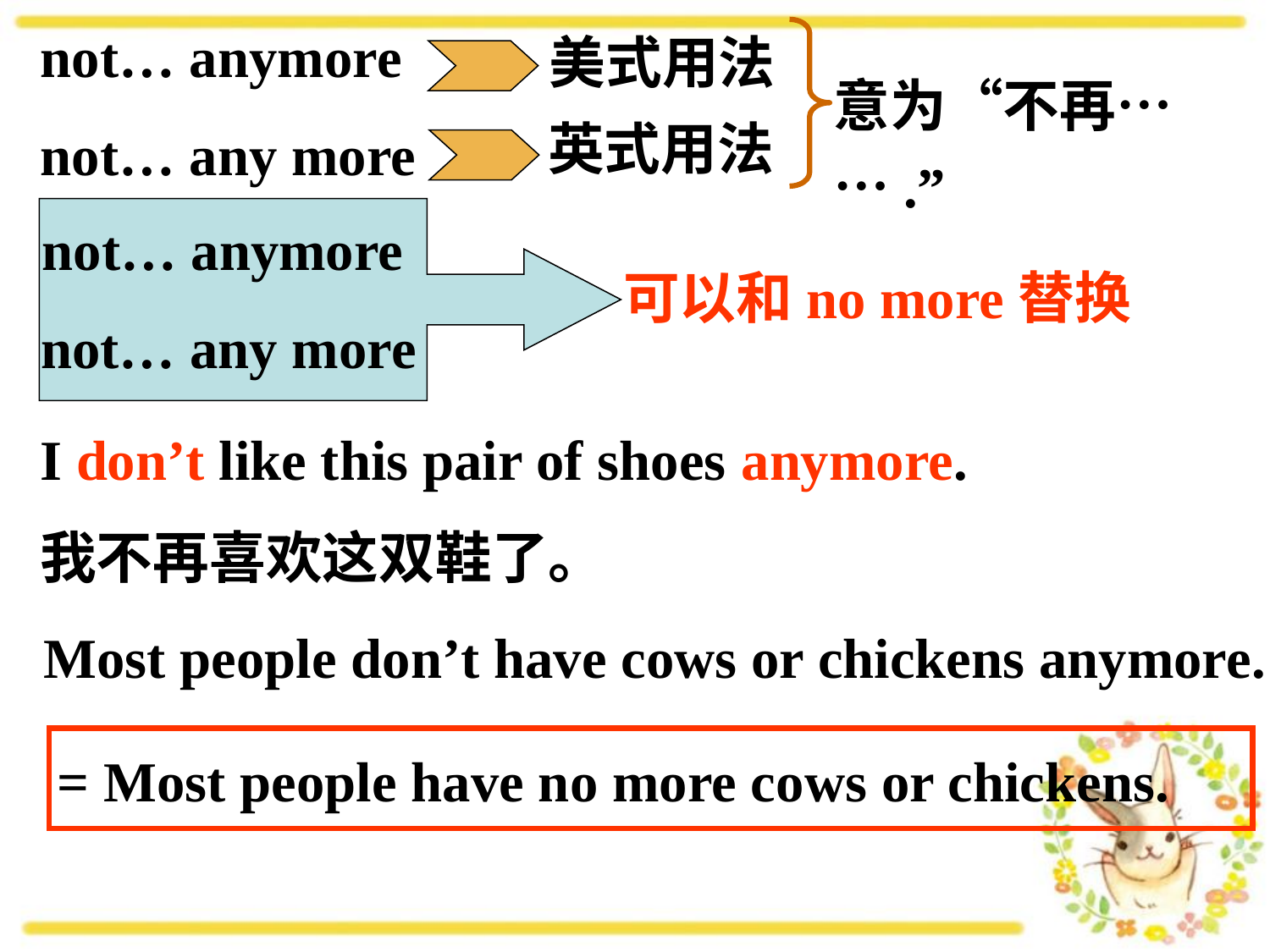

not… anymore

美式用法

意为“不再…….”
英式用法
not… any more

not… anymore
可以和no more替换
not… any more
I don’t like this pair of shoes anymore.
我不再喜欢这双鞋了。
Most people don’t have cows or chickens anymore.
= Most people have no more cows or chickens.